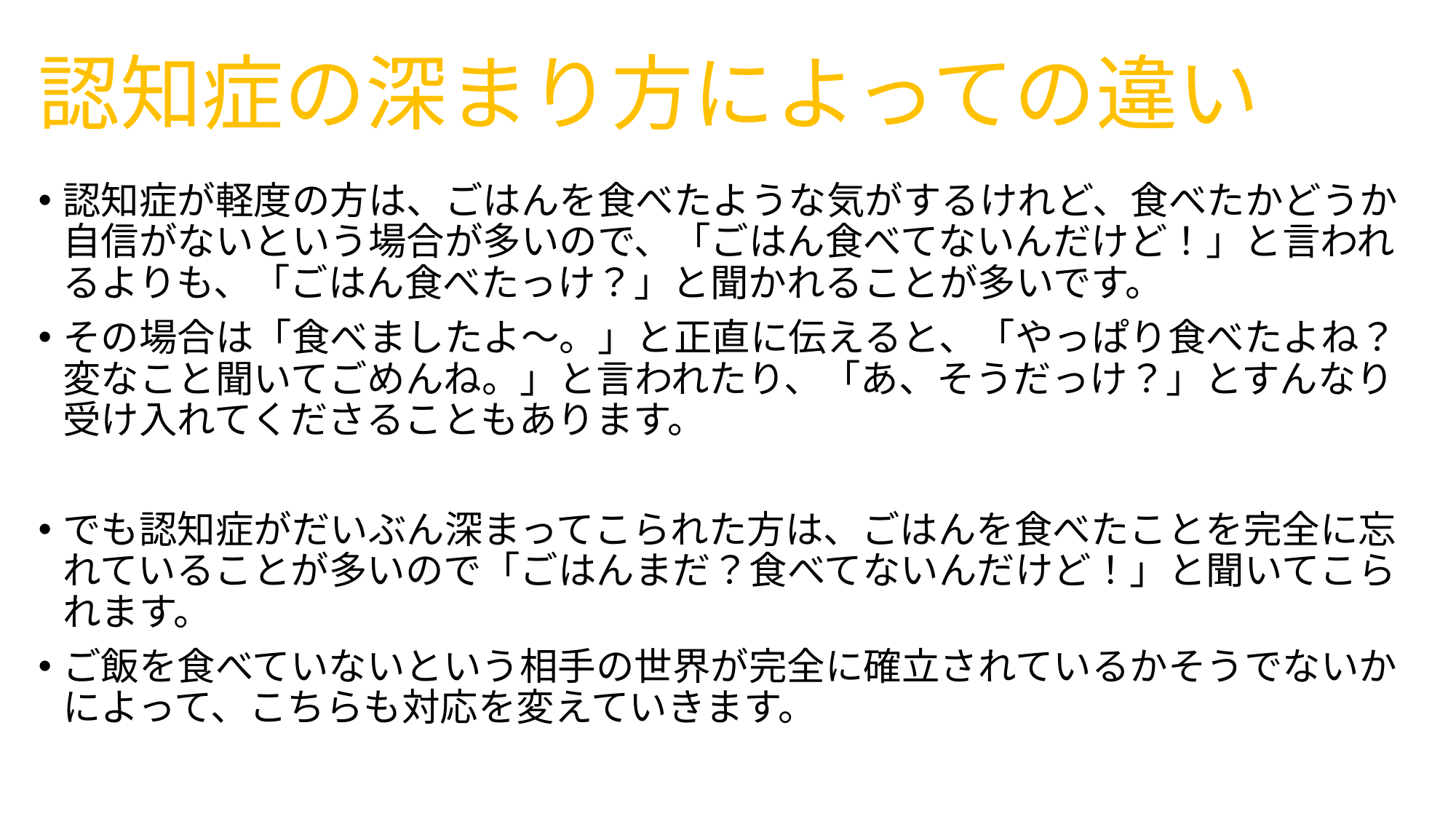

# 認知症の深まり方によっての違い
認知症が軽度の方は、ごはんを食べたような気がするけれど、食べたかどうか自信がないという場合が多いので、「ごはん食べてないんだけど！」と言われるよりも、「ごはん食べたっけ？」と聞かれることが多いです。
その場合は「食べましたよ～。」と正直に伝えると、「やっぱり食べたよね？変なこと聞いてごめんね。」と言われたり、「あ、そうだっけ？」とすんなり受け入れてくださることもあります。

でも認知症がだいぶん深まってこられた方は、ごはんを食べたことを完全に忘れていることが多いので「ごはんまだ？食べてないんだけど！」と聞いてこられます。
ご飯を食べていないという相手の世界が完全に確立されているかそうでないかによって、こちらも対応を変えていきます。